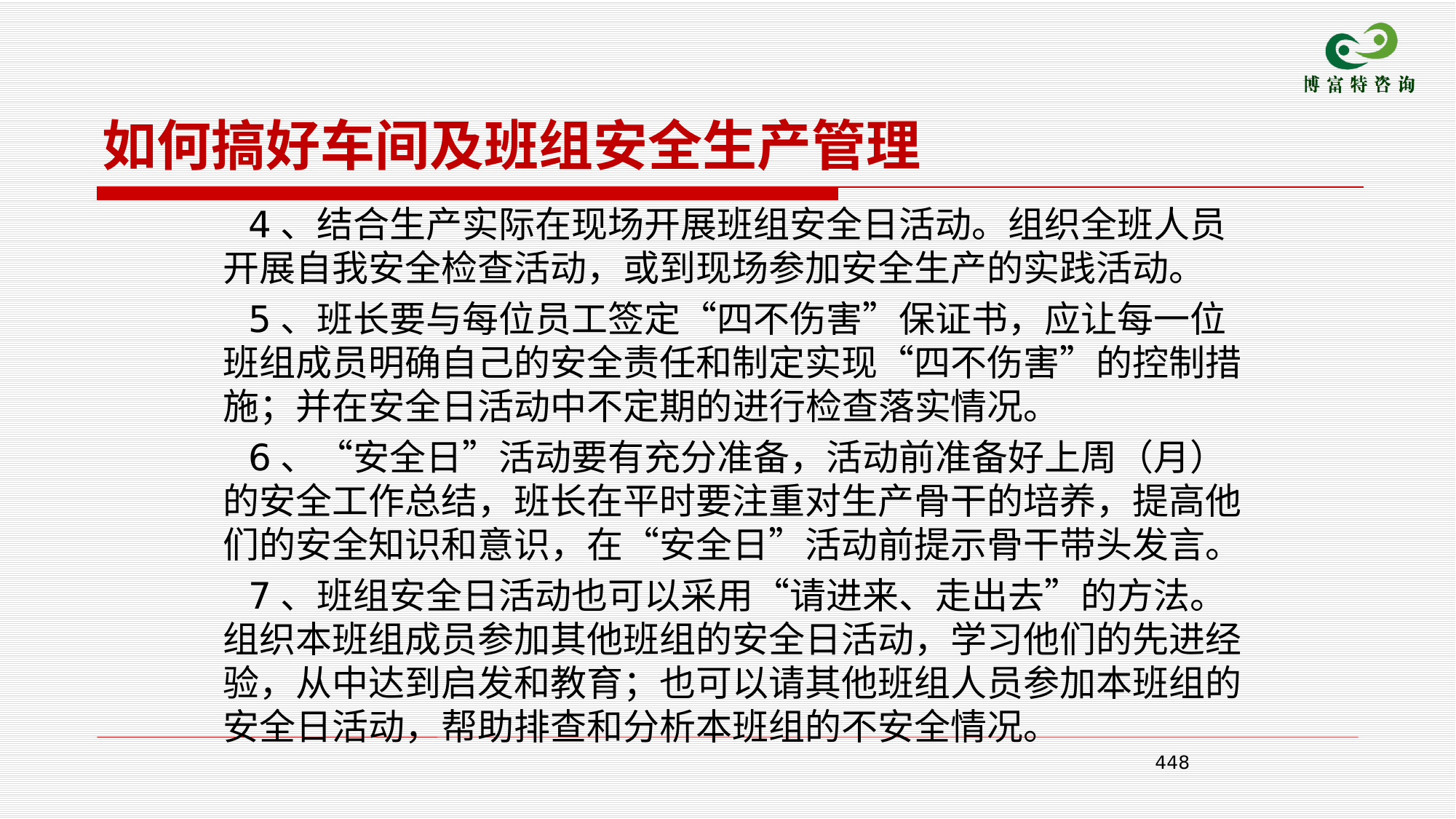

如何搞好车间及班组安全生产管理
       4、结合生产实际在现场开展班组安全日活动。组织全班人员开展自我安全检查活动，或到现场参加安全生产的实践活动。
       5、班长要与每位员工签定“四不伤害”保证书，应让每一位班组成员明确自己的安全责任和制定实现“四不伤害”的控制措施；并在安全日活动中不定期的进行检查落实情况。
       6、“安全日”活动要有充分准备，活动前准备好上周（月）的安全工作总结，班长在平时要注重对生产骨干的培养，提高他们的安全知识和意识，在“安全日”活动前提示骨干带头发言。
       7、班组安全日活动也可以采用“请进来、走出去”的方法。组织本班组成员参加其他班组的安全日活动，学习他们的先进经验，从中达到启发和教育；也可以请其他班组人员参加本班组的安全日活动，帮助排查和分析本班组的不安全情况。

448